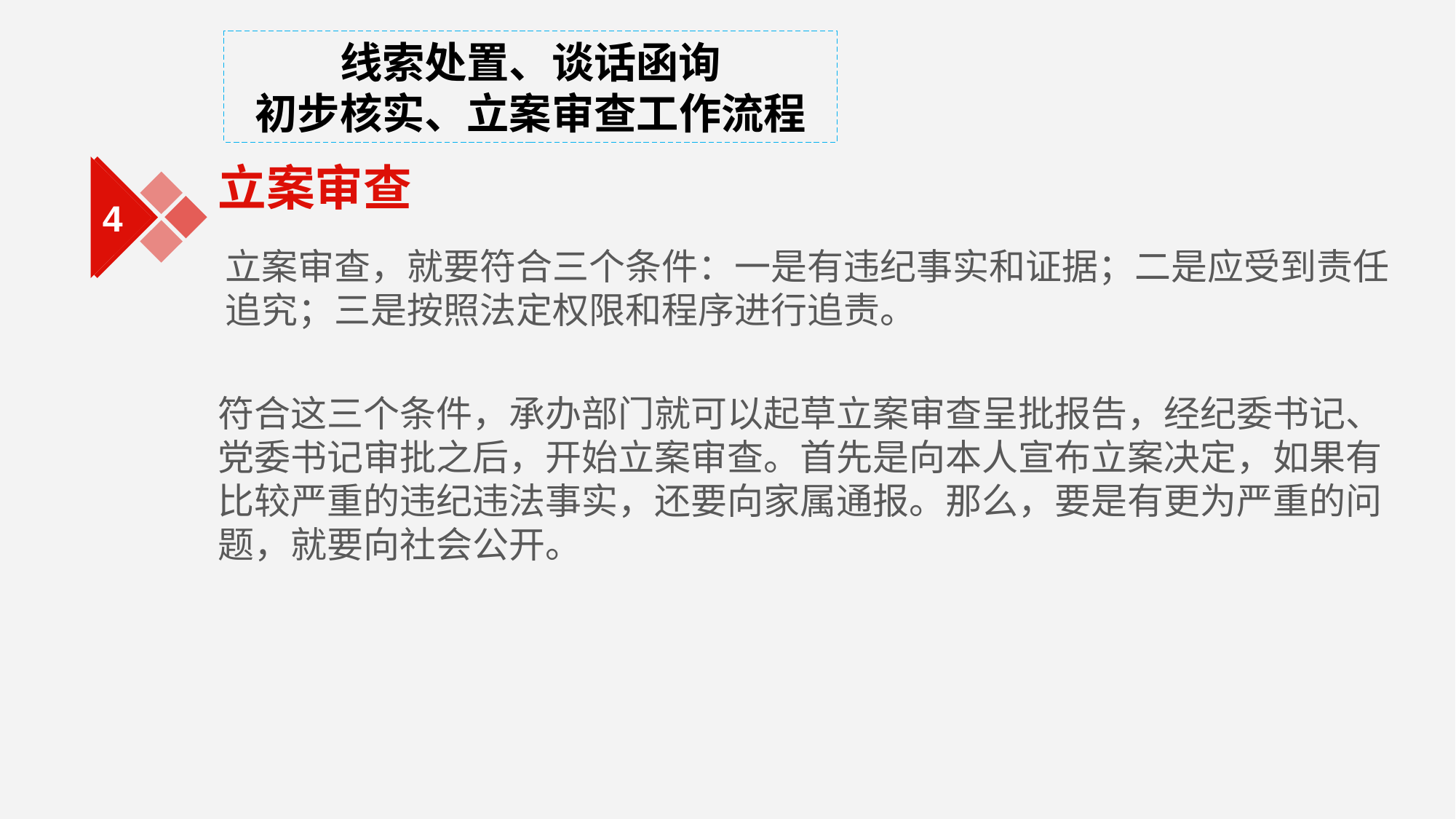

线索处置、谈话函询
初步核实、立案审查工作流程
立案审查
4

立案审查，就要符合三个条件：一是有违纪事实和证据；二是应受到责任追究；三是按照法定权限和程序进行追责。
符合这三个条件，承办部门就可以起草立案审查呈批报告，经纪委书记、党委书记审批之后，开始立案审查。首先是向本人宣布立案决定，如果有比较严重的违纪违法事实，还要向家属通报。那么，要是有更为严重的问题，就要向社会公开。